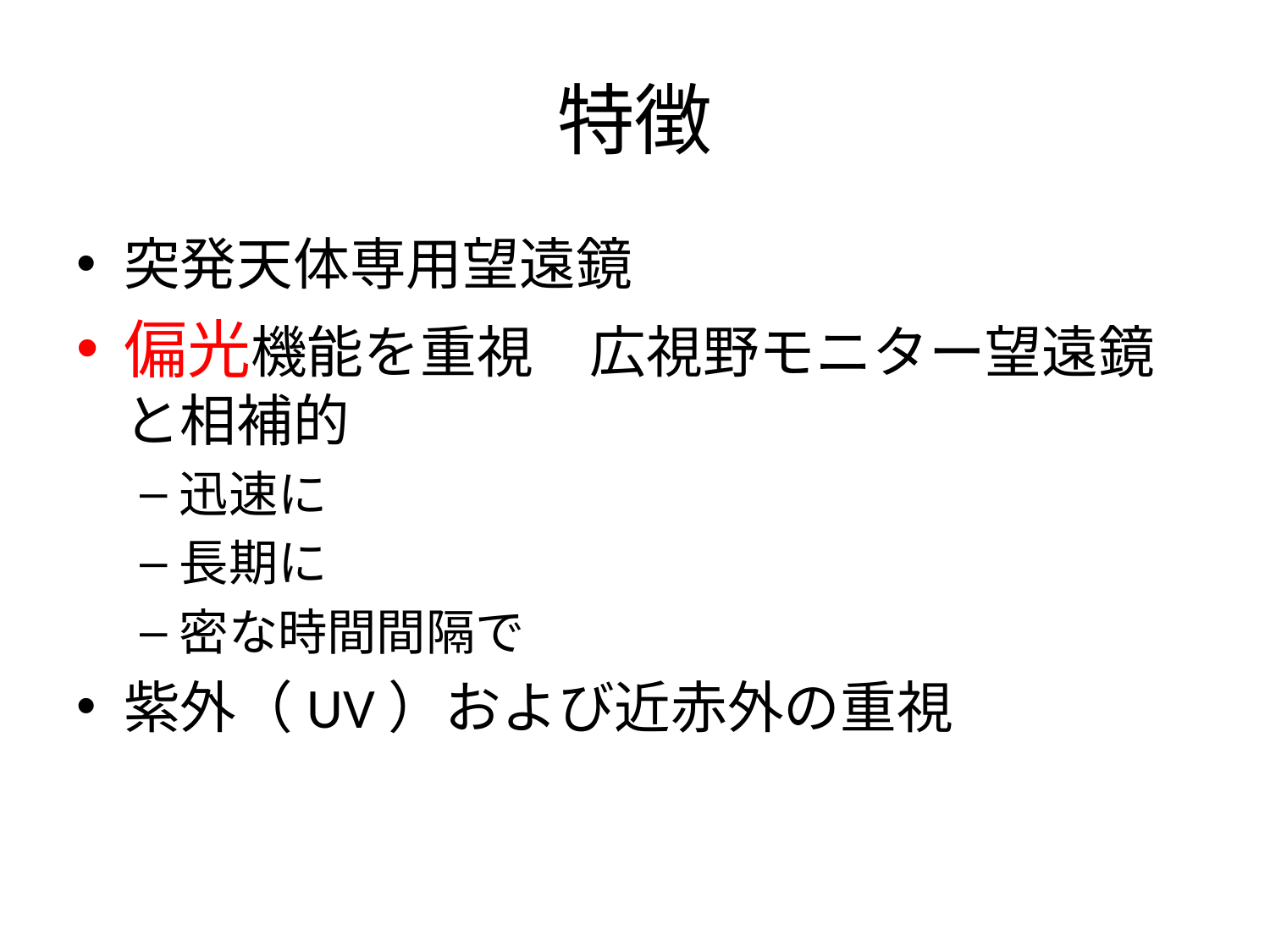

# 特徴
突発天体専用望遠鏡
偏光機能を重視　広視野モニター望遠鏡と相補的
迅速に
長期に
密な時間間隔で
紫外（UV）および近赤外の重視